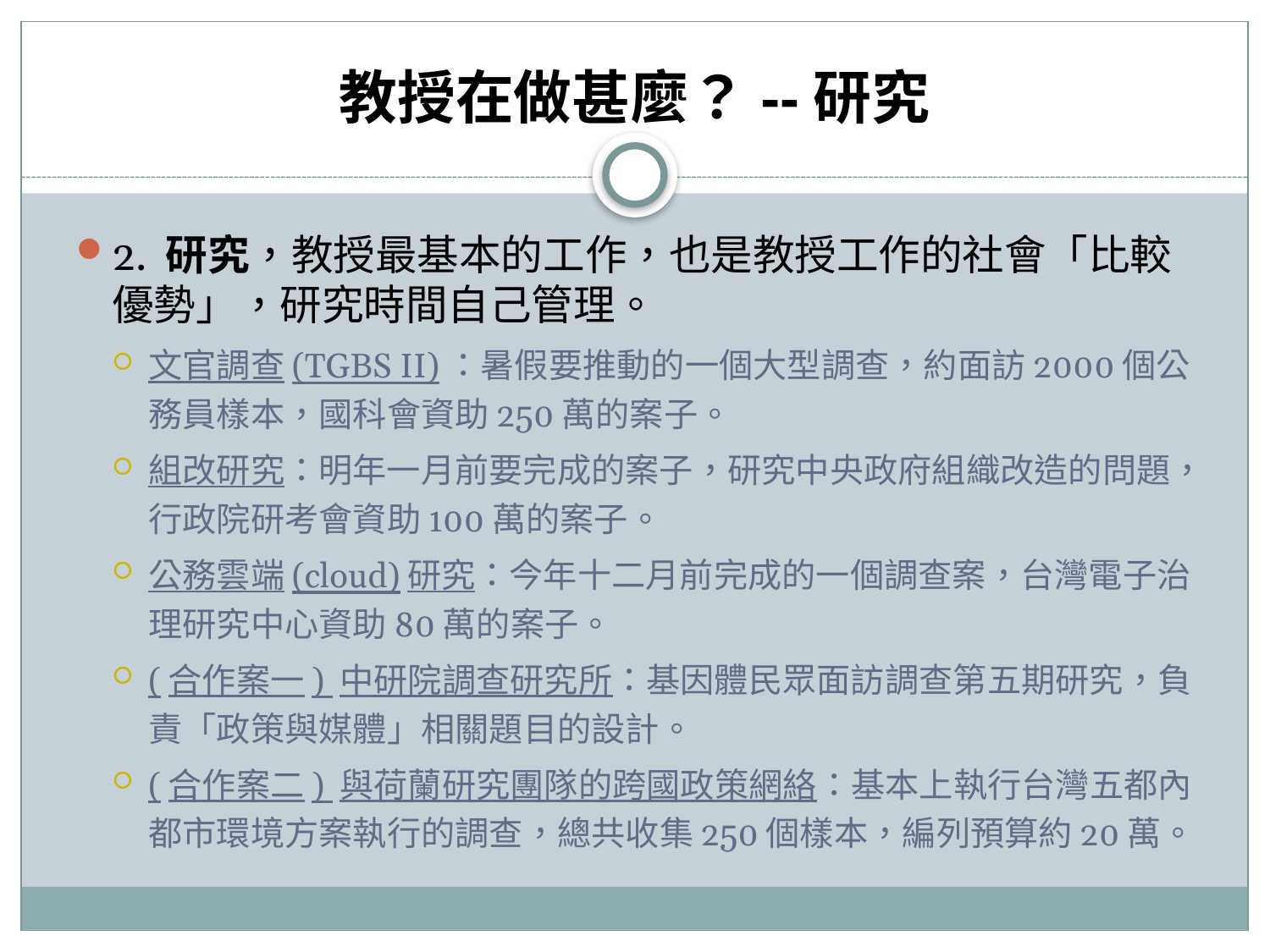

# 教授在做甚麼？--研究
2. 研究，教授最基本的工作，也是教授工作的社會「比較優勢」，研究時間自己管理。
文官調查(TGBS II)：暑假要推動的一個大型調查，約面訪2000個公務員樣本，國科會資助250萬的案子。
組改研究：明年一月前要完成的案子，研究中央政府組織改造的問題，行政院研考會資助100萬的案子。
公務雲端(cloud)研究：今年十二月前完成的一個調查案，台灣電子治理研究中心資助80萬的案子。
(合作案一) 中研院調查研究所：基因體民眾面訪調查第五期研究，負責「政策與媒體」相關題目的設計。
(合作案二) 與荷蘭研究團隊的跨國政策網絡：基本上執行台灣五都內都市環境方案執行的調查，總共收集250個樣本，編列預算約20萬。